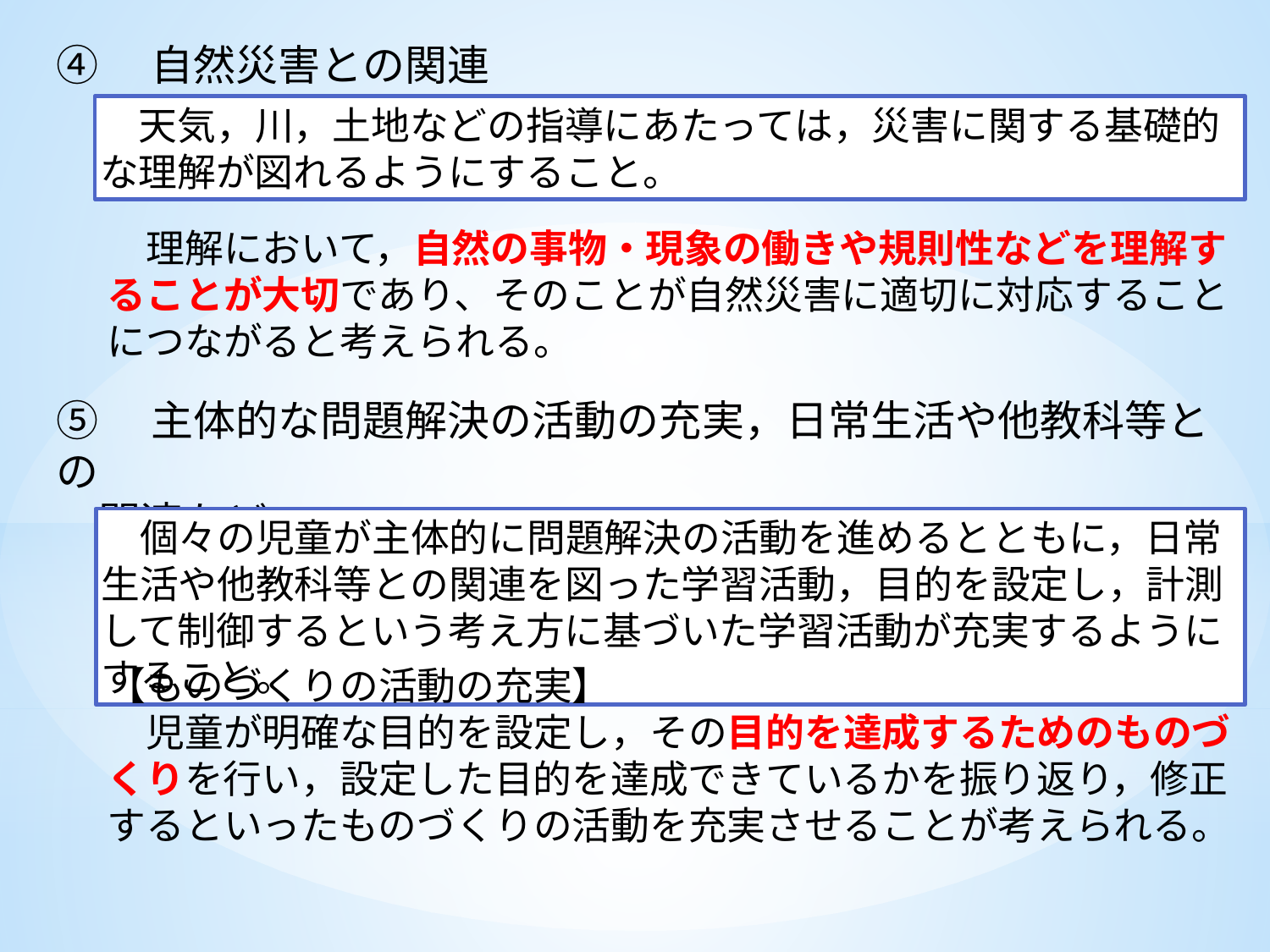

④　自然災害との関連

⑤　主体的な問題解決の活動の充実，日常生活や他教科等との
　関連など

　天気，川，土地などの指導にあたっては，災害に関する基礎的な理解が図れるようにすること。
　理解において，自然の事物・現象の働きや規則性などを理解することが大切であり、そのことが自然災害に適切に対応することにつながると考えられる。
　個々の児童が主体的に問題解決の活動を進めるとともに，日常生活や他教科等との関連を図った学習活動，目的を設定し，計測して制御するという考え方に基づいた学習活動が充実するようにすること。
【ものづくりの活動の充実】
　児童が明確な目的を設定し，その目的を達成するためのものづくりを行い，設定した目的を達成できているかを振り返り，修正するといったものづくりの活動を充実させることが考えられる。